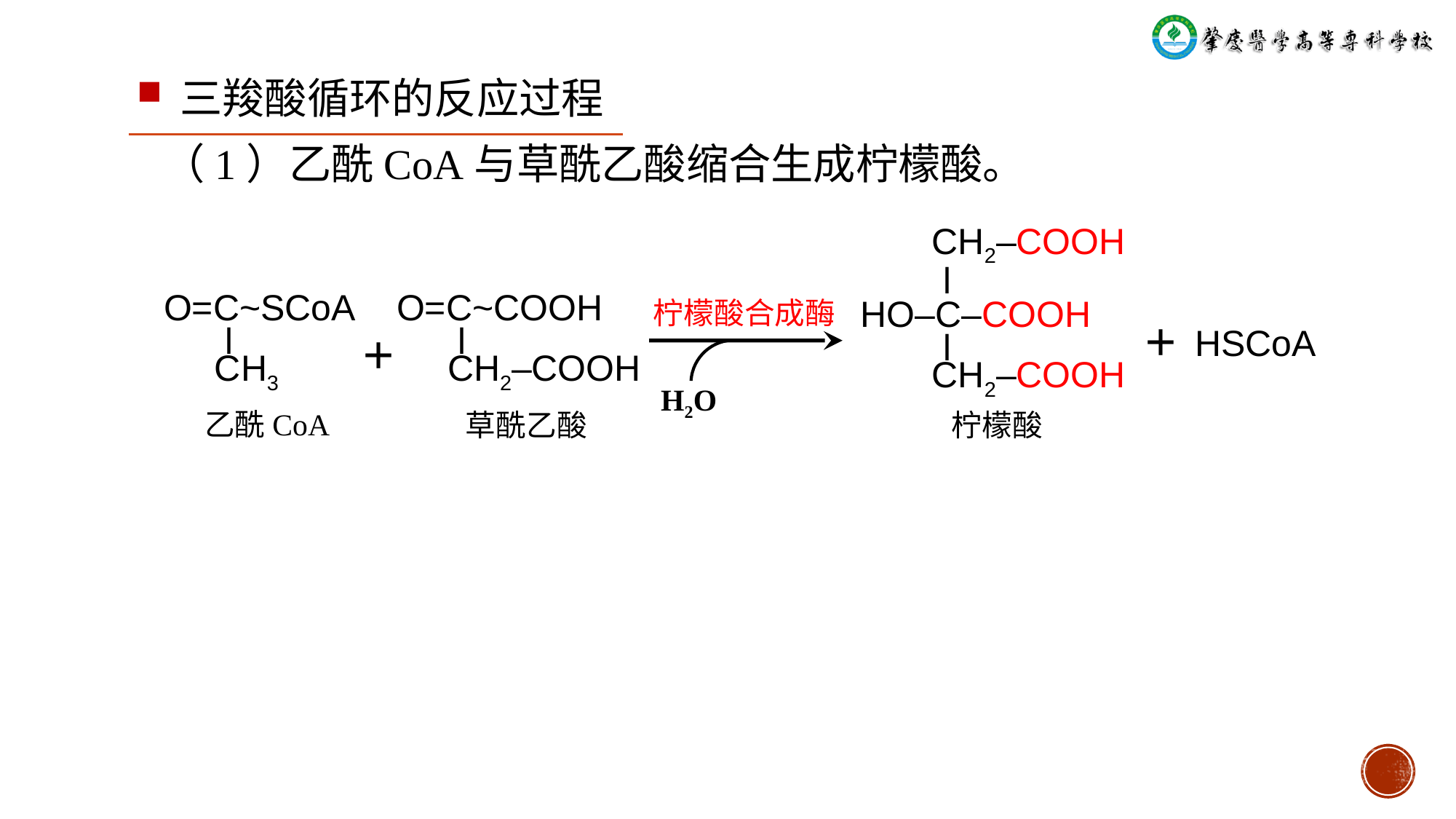

# 三羧酸循环的反应过程
（1）乙酰CoA与草酰乙酸缩合生成柠檬酸。
       CH2‒COOH
        ǀ
HO‒C‒COOH
        ǀ
       CH2‒COOH
柠檬酸合成酶
O=C~SCoA
      ǀ
     CH3
O=C~COOH
      ǀ
     CH2‒COOH
＋
HSCoA
＋

H2O
乙酰CoA
草酰乙酸
柠檬酸